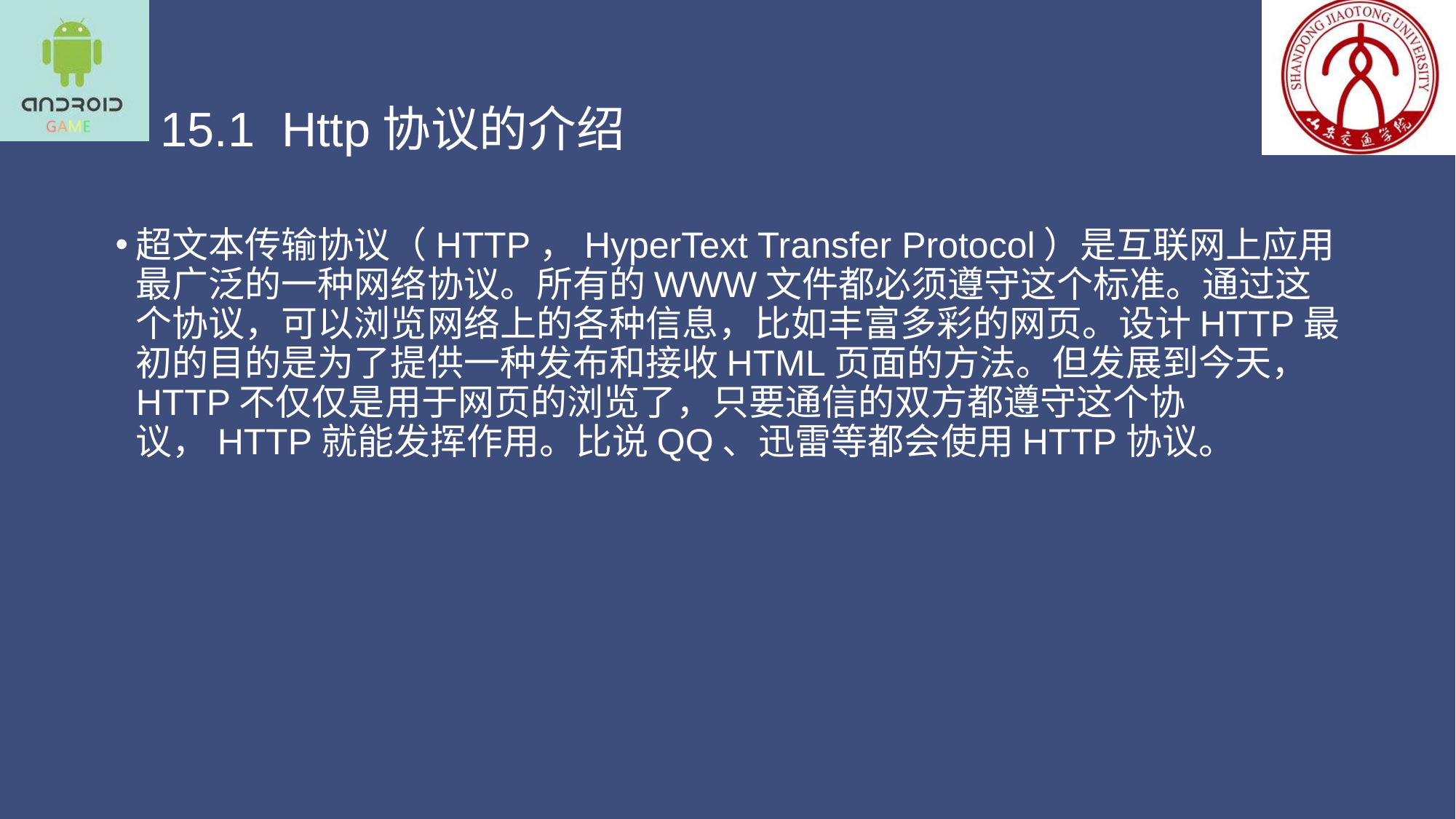

# 15.1  Http协议的介绍
超文本传输协议（HTTP，HyperText Transfer Protocol）是互联网上应用最广泛的一种网络协议。所有的WWW文件都必须遵守这个标准。通过这个协议，可以浏览网络上的各种信息，比如丰富多彩的网页。设计HTTP最初的目的是为了提供一种发布和接收HTML页面的方法。但发展到今天，HTTP不仅仅是用于网页的浏览了，只要通信的双方都遵守这个协议，HTTP就能发挥作用。比说QQ、迅雷等都会使用HTTP协议。